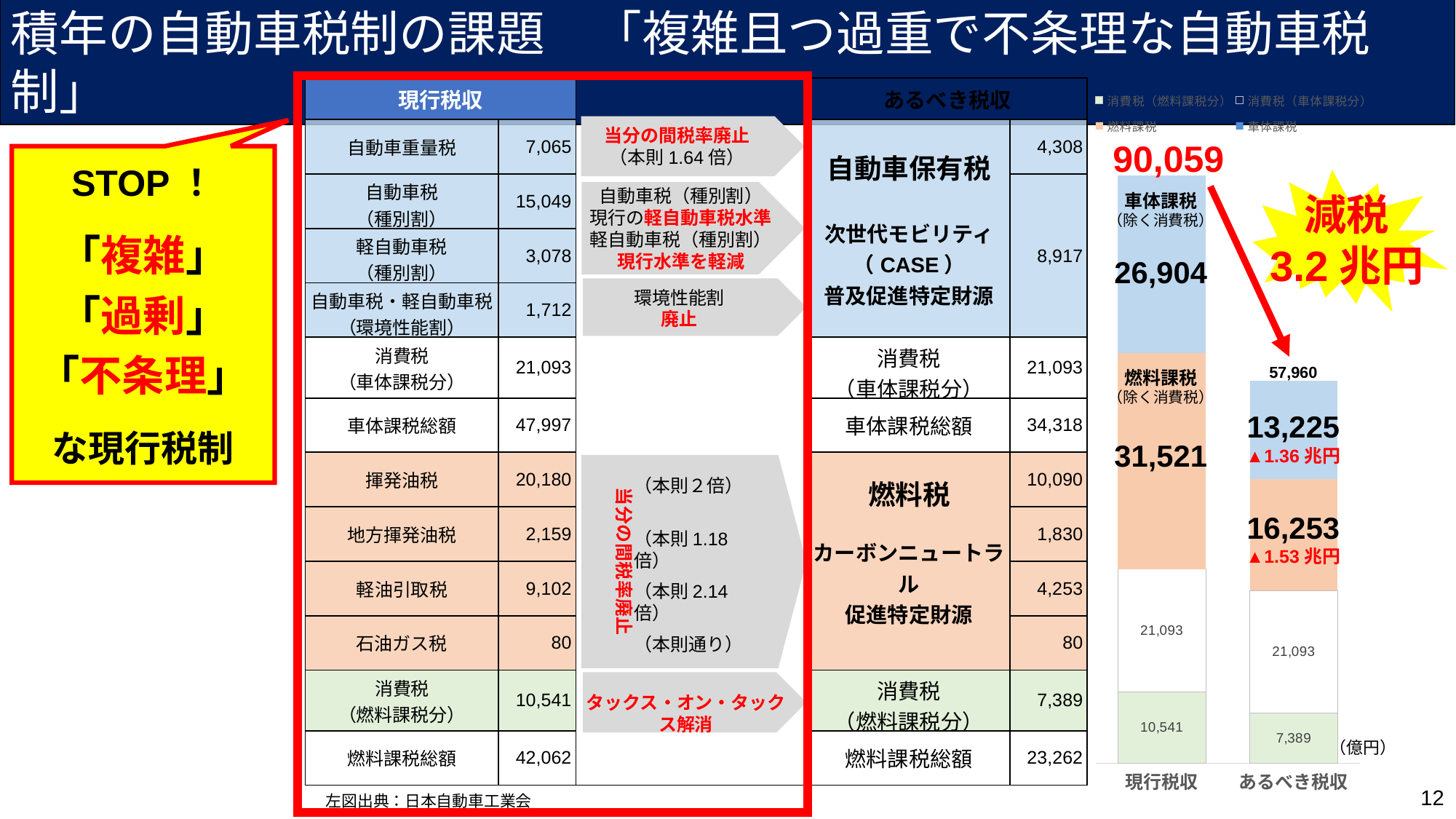

積年の自動車税制の課題　「複雑且つ過重で不条理な自動車税制」

| 現行税収 |  |  | あるべき税収 |  |
| --- | --- | --- | --- | --- |
| 自動車重量税 | 7,065 |  | 自動車保有税 次世代モビリティ （CASE） 普及促進特定財源 | 4,308 |
| 自動車税 （種別割） | 15,049 |  |  | 8,917 |
| 軽自動車税 （種別割） | 3,078 |  |  |  |
| 自動車税・軽自動車税 （環境性能割） | 1,712 |  |  |  |
| 消費税 （車体課税分） | 21,093 |  | 消費税 （車体課税分） | 21,093 |
| 車体課税総額 | 47,997 |  | 車体課税総額 | 34,318 |
| 揮発油税 | 20,180 |  | 燃料税 カーボンニュートラル 促進特定財源 | 10,090 |
| 地方揮発油税 | 2,159 |  |  | 1,830 |
| 軽油引取税 | 9,102 |  |  | 4,253 |
| 石油ガス税 | 80 |  |  | 80 |
| 消費税 （燃料課税分） | 10,541 |  | 消費税 （燃料課税分） | 7,389 |
| 燃料課税総額 | 42,062 |  | 燃料課税総額 | 23,262 |

### Chart

| Category | 消費税（燃料課税分） | 消費税（車体課税分） | 燃料課税 | 車体課税 |
|---|---|---|---|---|
| 現行税収 | 10709.0 | 18388.0 | 32422.0 | 26649.0 |
| あるべき税収 | 7466.799999999999 | 18388.0 | 16729.658640899732 | 14712.0 |
当分の間税率廃止
（本則1.64倍）
90,059
STOP！

「複雑」
「過剰」
「不条理」

な現行税制

自動車税（種別割）
現行の軽自動車税水準
軽自動車税（種別割）
現行水準を軽減

減税
3.2兆円
車体課税
（除く消費税）
26,904

環境性能割
廃止
57,960
燃料課税
（除く消費税）
13,225
31,521
▲1.36兆円

当分の間税率廃止
（本則２倍）
（本則1.18倍）
（本則2.14倍）
（本則通り）
16,253
▲1.53兆円

タックス・オン・タックス解消
（億円）
12
左図出典：日本自動車工業会